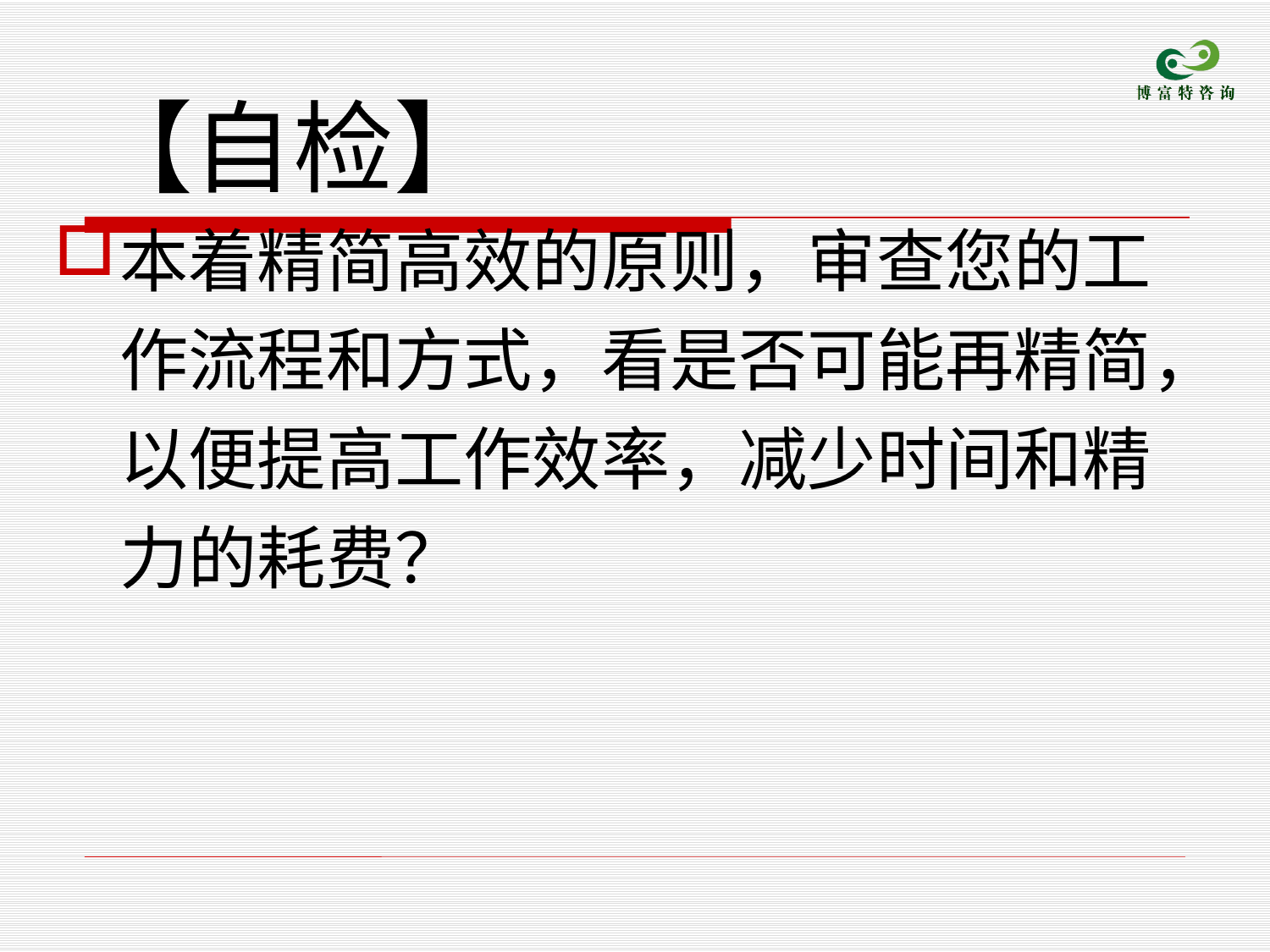

# 【自检】

本着精简高效的原则，审查您的工作流程和方式，看是否可能再精简，以便提高工作效率，减少时间和精力的耗费？
736